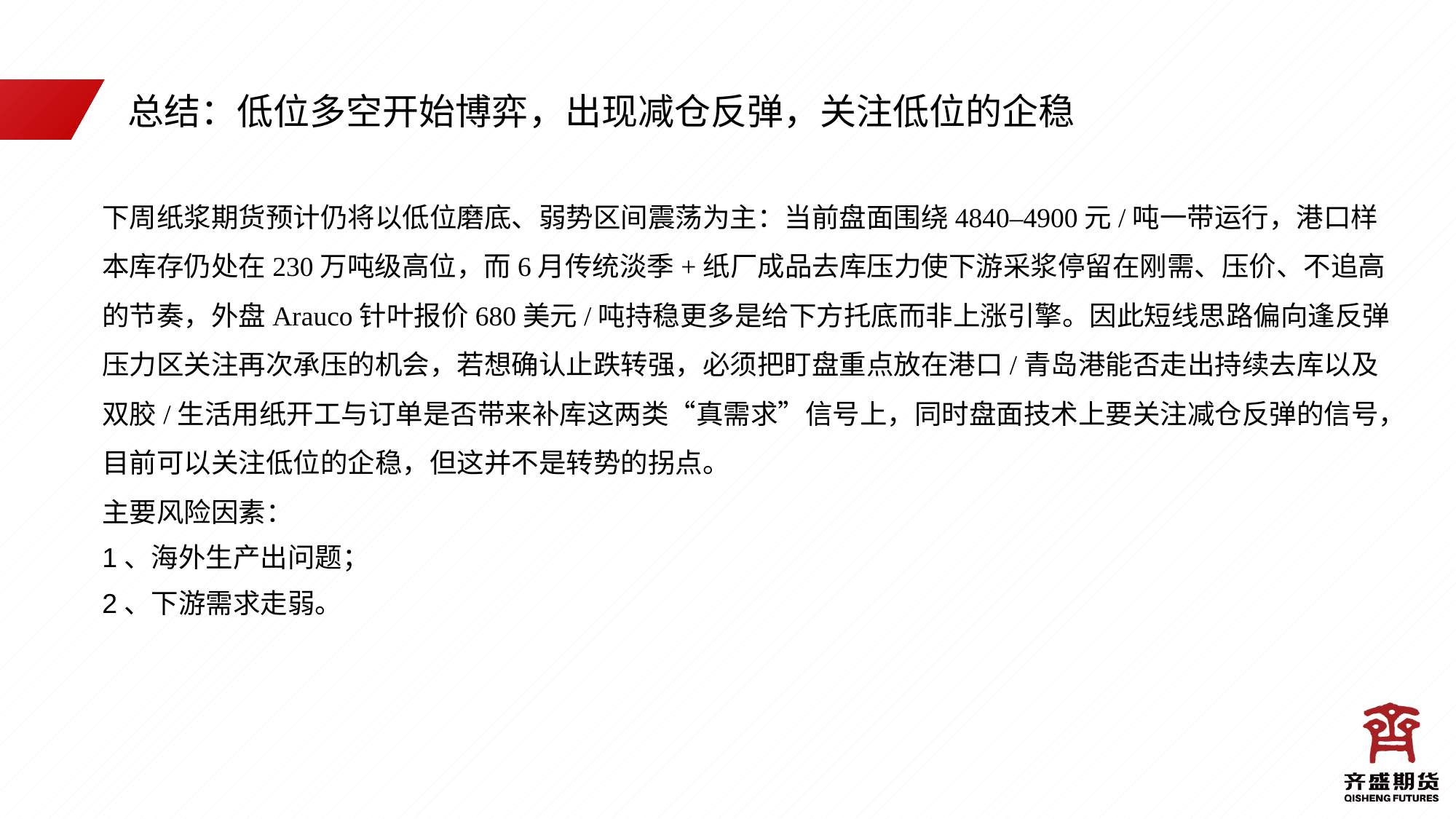

总结：低位多空开始博弈，出现减仓反弹，关注低位的企稳
下周纸浆期货预计仍将以低位磨底、弱势区间震荡为主：当前盘面围绕4840–4900元/吨一带运行，港口样本库存仍处在230万吨级高位，而6月传统淡季+纸厂成品去库压力使下游采浆停留在刚需、压价、不追高的节奏，外盘Arauco针叶报价680美元/吨持稳更多是给下方托底而非上涨引擎。因此短线思路偏向逢反弹压力区关注再次承压的机会，若想确认止跌转强，必须把盯盘重点放在港口/青岛港能否走出持续去库以及双胶/生活用纸开工与订单是否带来补库这两类“真需求”信号上，同时盘面技术上要关注减仓反弹的信号，目前可以关注低位的企稳，但这并不是转势的拐点。
主要风险因素：
1、海外生产出问题；
2、下游需求走弱。